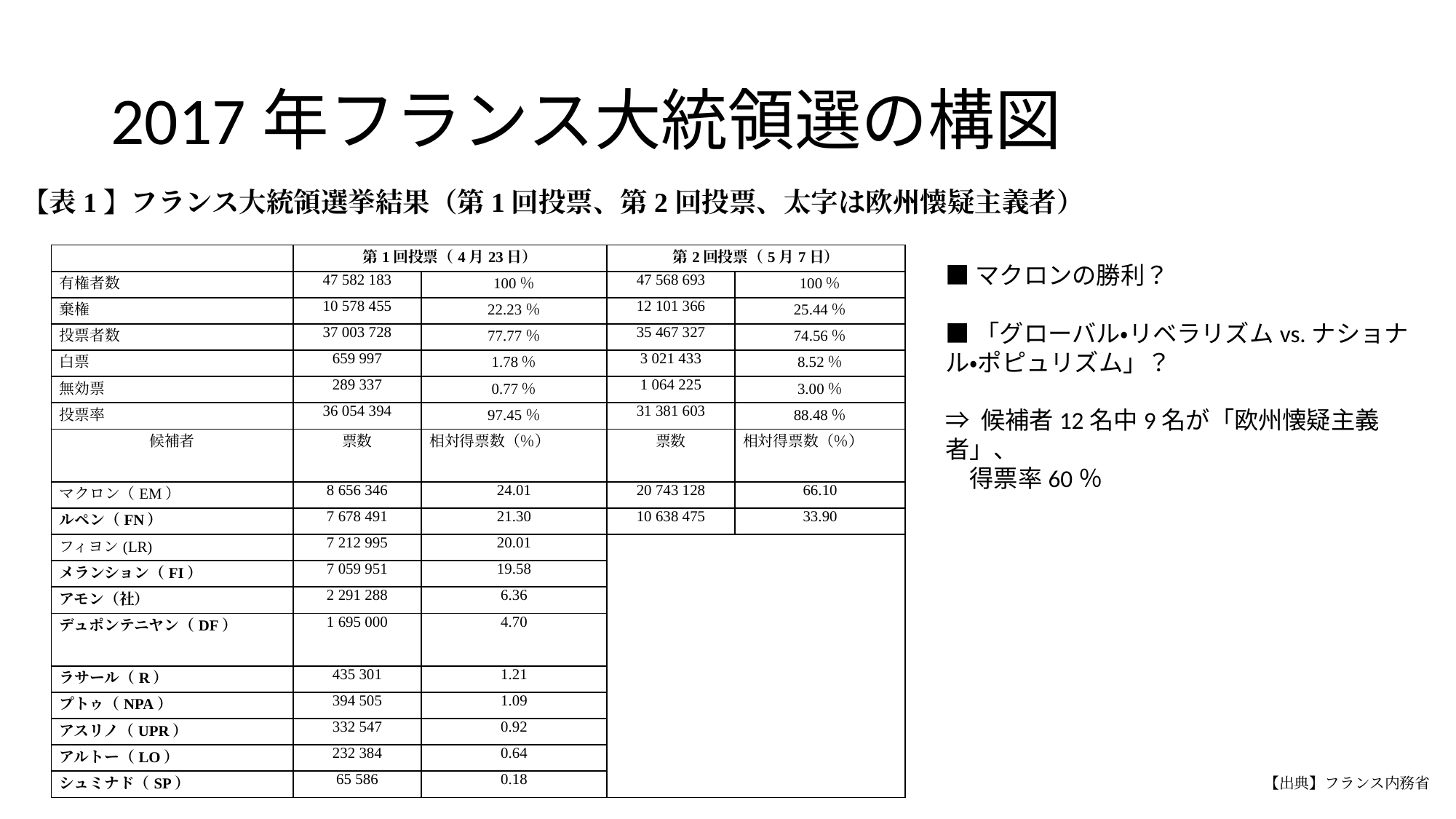

# 2017年フランス大統領選の構図
【表1】フランス大統領選挙結果（第1回投票、第2回投票、太字は欧州懐疑主義者）
|  | 第1回投票（4月23日） |  | 第2回投票（5月7日） |  |
| --- | --- | --- | --- | --- |
| 有権者数 | 47 582 183 | 100％ | 47 568 693 | 100％ |
| 棄権 | 10 578 455 | 22.23％ | 12 101 366 | 25.44％ |
| 投票者数 | 37 003 728 | 77.77％ | 35 467 327 | 74.56％ |
| 白票 | 659 997 | 1.78％ | 3 021 433 | 8.52％ |
| 無効票 | 289 337 | 0.77％ | 1 064 225 | 3.00％ |
| 投票率 | 36 054 394 | 97.45％ | 31 381 603 | 88.48％ |
| 候補者 | 票数 | 相対得票数（％） | 票数 | 相対得票数（％） |
| マクロン（EM） | 8 656 346 | 24.01 | 20 743 128 | 66.10 |
| ルペン（FN） | 7 678 491 | 21.30 | 10 638 475 | 33.90 |
| フィヨン(LR) | 7 212 995 | 20.01 |  |  |
| メランション（FI） | 7 059 951 | 19.58 |  |  |
| アモン（社） | 2 291 288 | 6.36 |  |  |
| デュポンテニヤン（DF） | 1 695 000 | 4.70 |  |  |
| ラサール（R） | 435 301 | 1.21 |  |  |
| プトゥ（NPA） | 394 505 | 1.09 |  |  |
| アスリノ（UPR） | 332 547 | 0.92 |  |  |
| アルトー（LO） | 232 384 | 0.64 |  |  |
| シュミナド（SP） | 65 586 | 0.18 |  |  |
■マクロンの勝利？

■「グローバル・リベラリズムvs.ナショナル・ポピュリズム」？

⇒ 候補者12名中9名が「欧州懐疑主義者」、
　得票率60％
【出典】フランス内務省